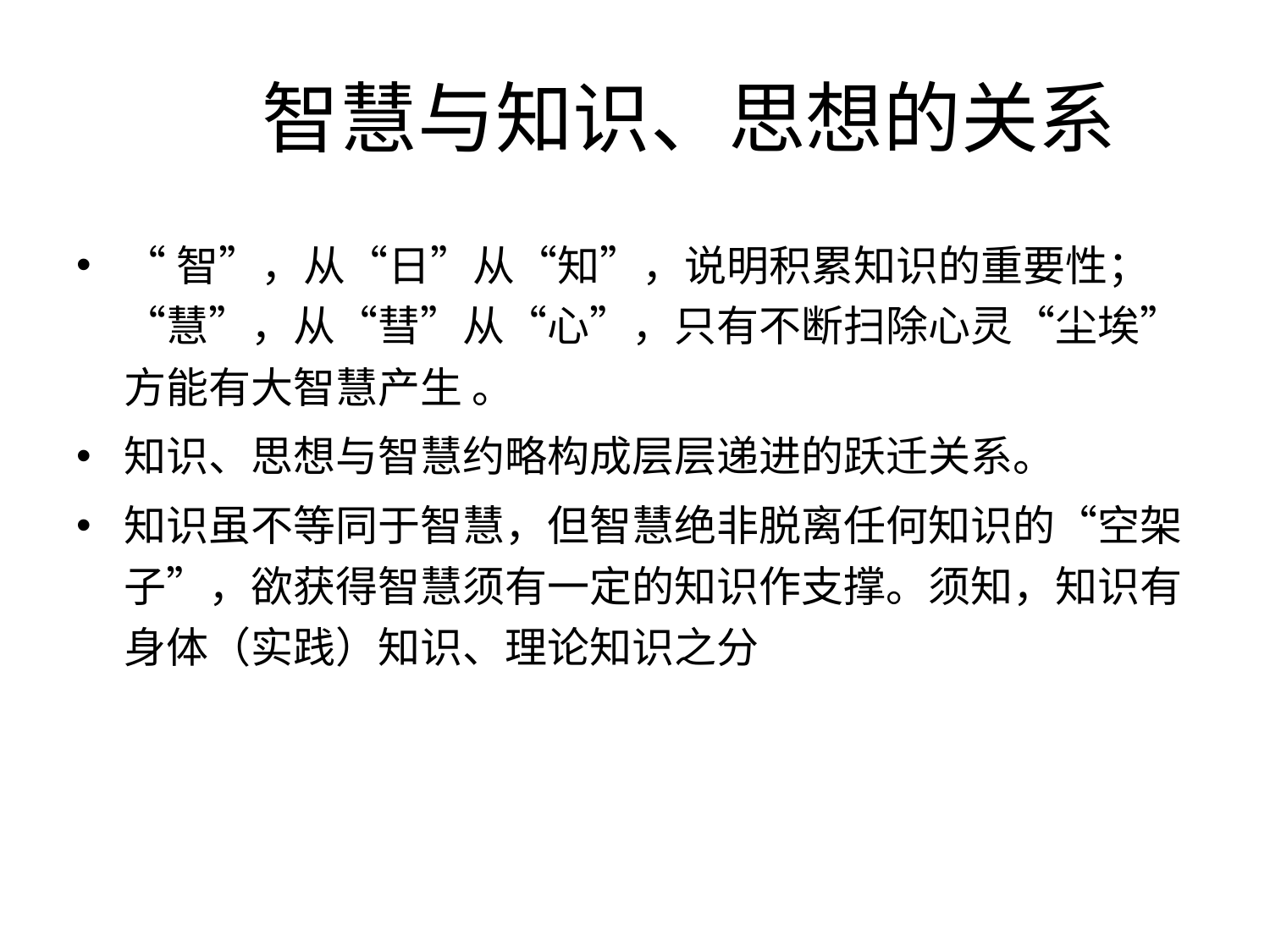

# 智慧与知识、思想的关系
“智”，从“日”从“知”，说明积累知识的重要性；“慧”，从“彗”从“心”，只有不断扫除心灵“尘埃”方能有大智慧产生 。
知识、思想与智慧约略构成层层递进的跃迁关系。
知识虽不等同于智慧，但智慧绝非脱离任何知识的“空架子”，欲获得智慧须有一定的知识作支撑。须知，知识有身体（实践）知识、理论知识之分